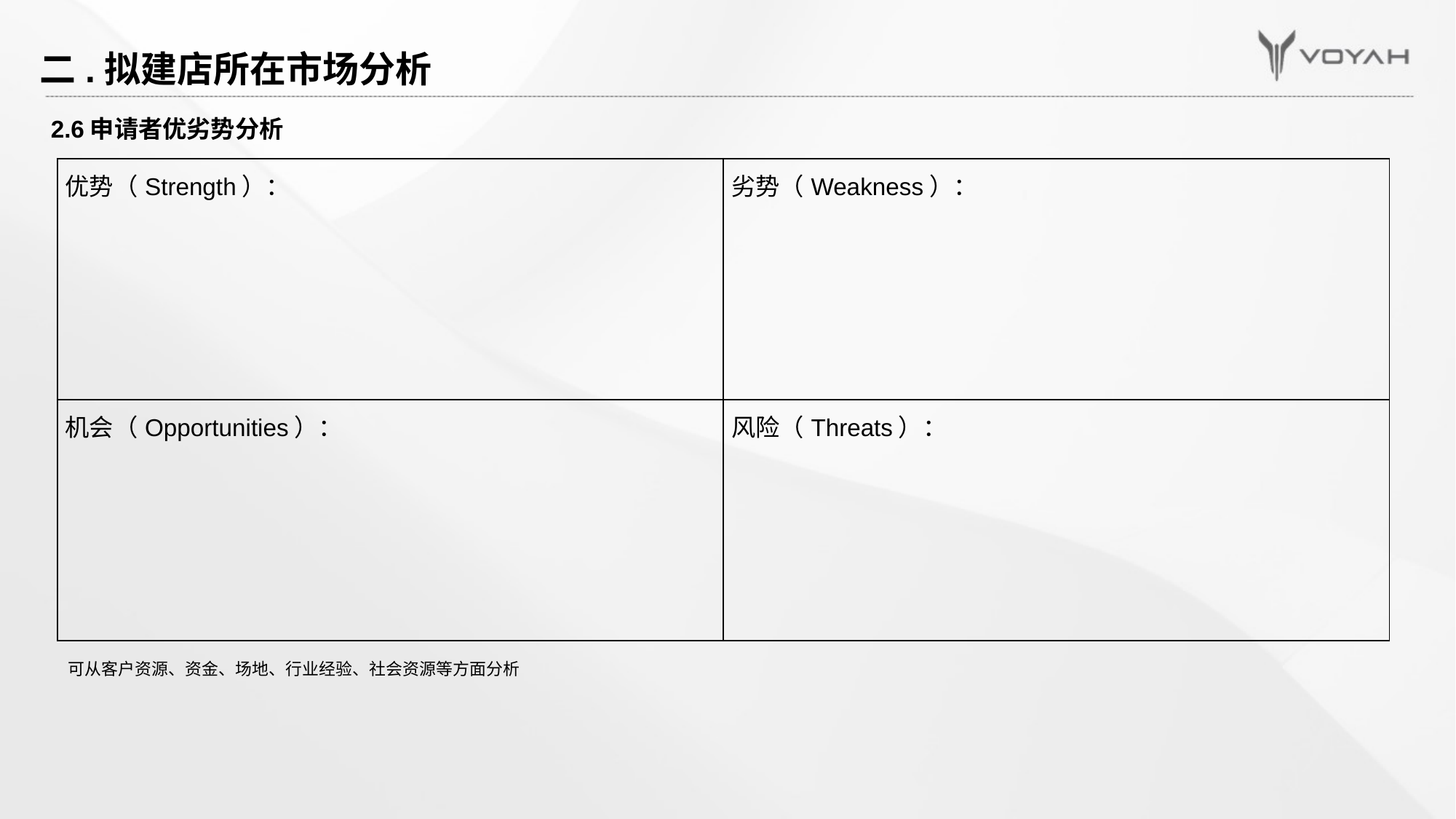

# 二.拟建店所在市场分析
2.6申请者优劣势分析
| 优势（Strength）： | 劣势（Weakness）： |
| --- | --- |
| 机会（Opportunities）： | 风险（Threats）： |
可从客户资源、资金、场地、行业经验、社会资源等方面分析